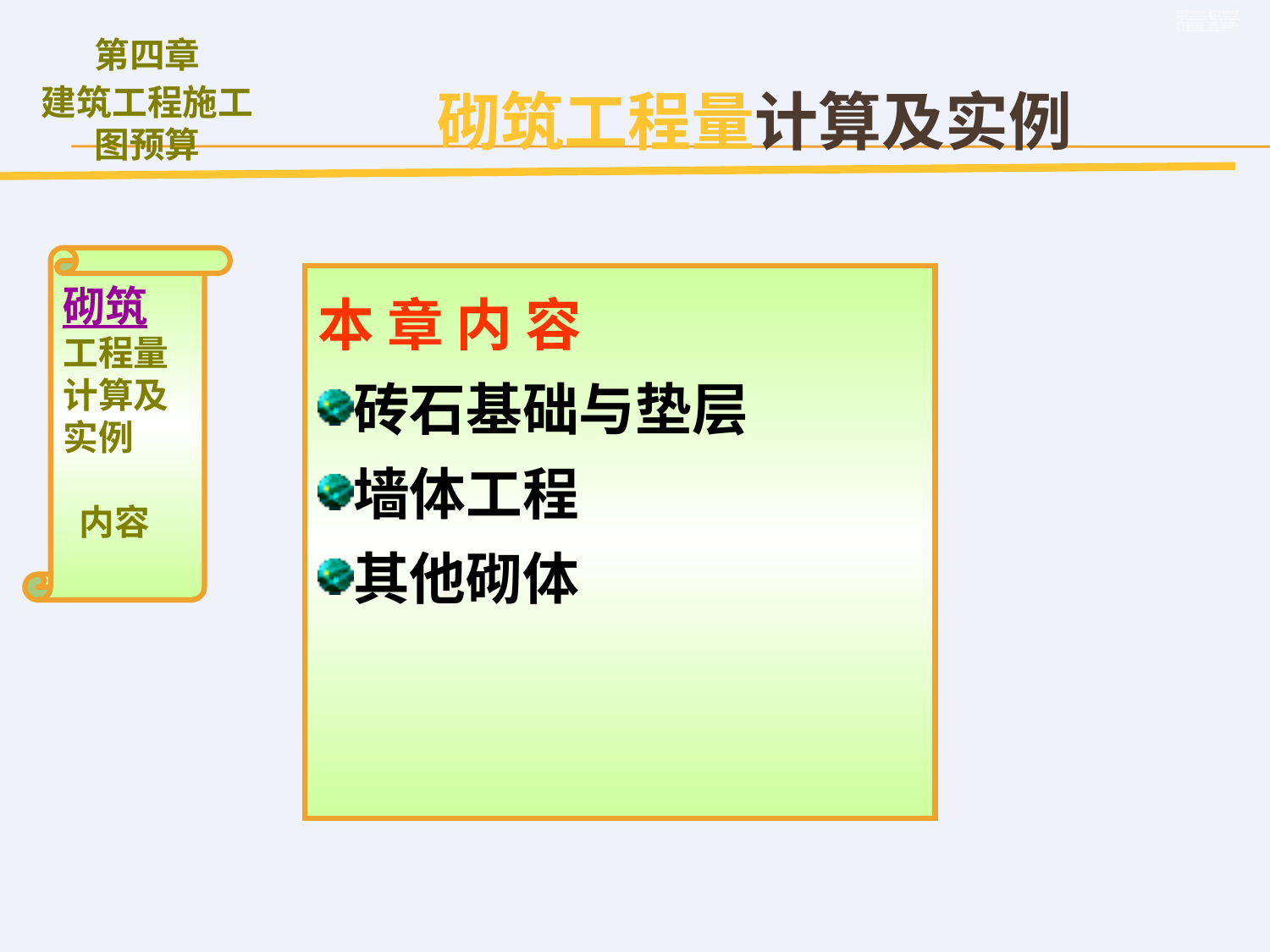

砌筑工程量计算及实例
砌筑
工程量计算及实例

 内容

本 章 内 容
砖石基础与垫层
墙体工程
其他砌体
2